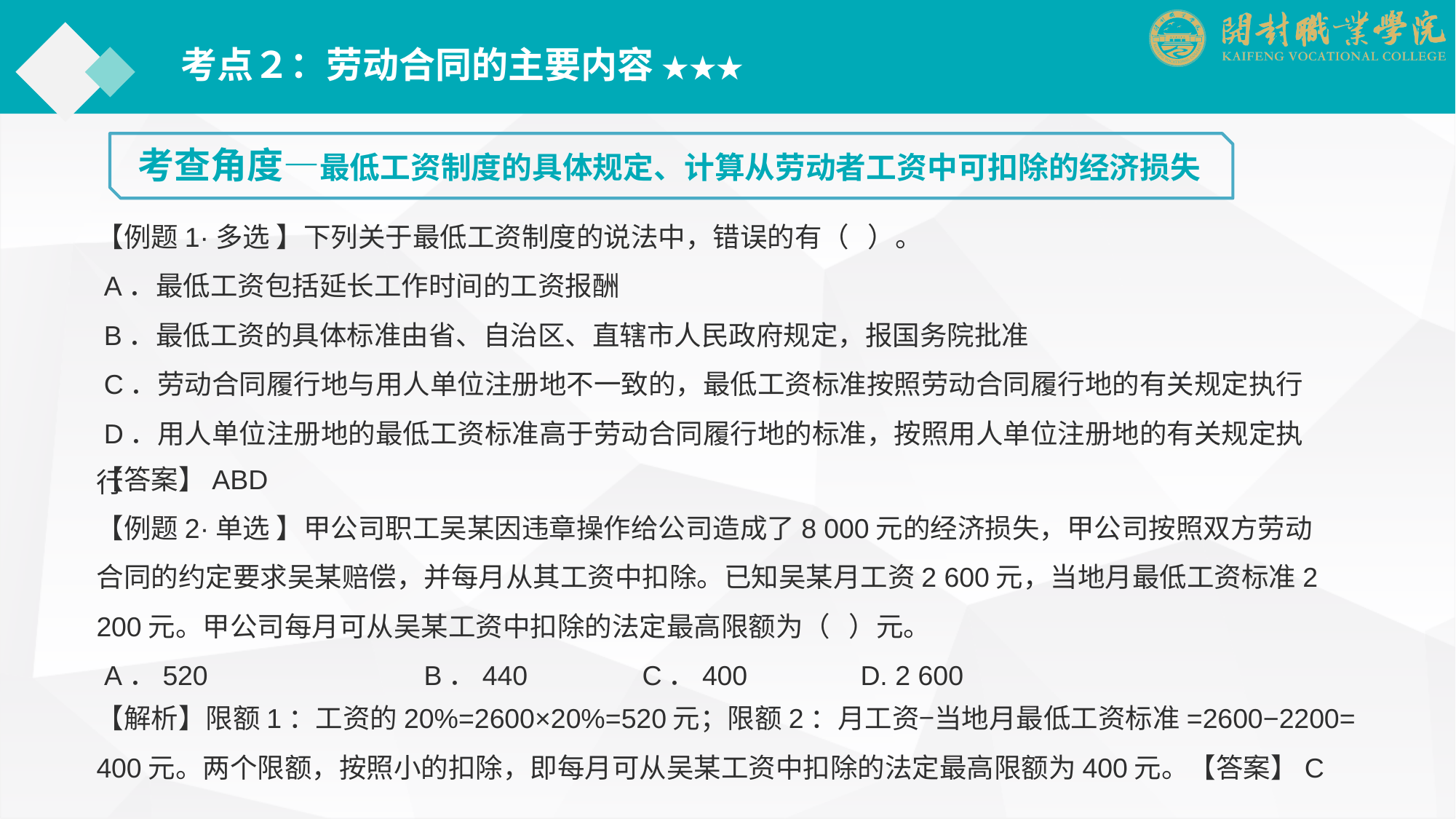

考点２：劳动合同的主要内容 ★★★

考查角度—最低工资制度的具体规定、计算从劳动者工资中可扣除的经济损失
【例题1·多选 】下列关于最低工资制度的说法中，错误的有（   ）。
 A．最低工资包括延长工作时间的工资报酬
 B．最低工资的具体标准由省、自治区、直辖市人民政府规定，报国务院批准
 C．劳动合同履行地与用人单位注册地不一致的，最低工资标准按照劳动合同履行地的有关规定执行
 D．用人单位注册地的最低工资标准高于劳动合同履行地的标准，按照用人单位注册地的有关规定执行
【答案】ABD
【例题2·单选 】甲公司职工吴某因违章操作给公司造成了8 000元的经济损失，甲公司按照双方劳动合同的约定要求吴某赔偿，并每月从其工资中扣除。已知吴某月工资2 600元，当地月最低工资标准2 200元。甲公司每月可从吴某工资中扣除的法定最高限额为（   ）元。
 A．520		B．440		C．400		D. 2 600
【解析】限额1：工资的20%=2600×20%=520元；限额2：月工资−当地月最低工资标准=2600−2200= 400元。两个限额，按照小的扣除，即每月可从吴某工资中扣除的法定最高限额为400元。【答案】C